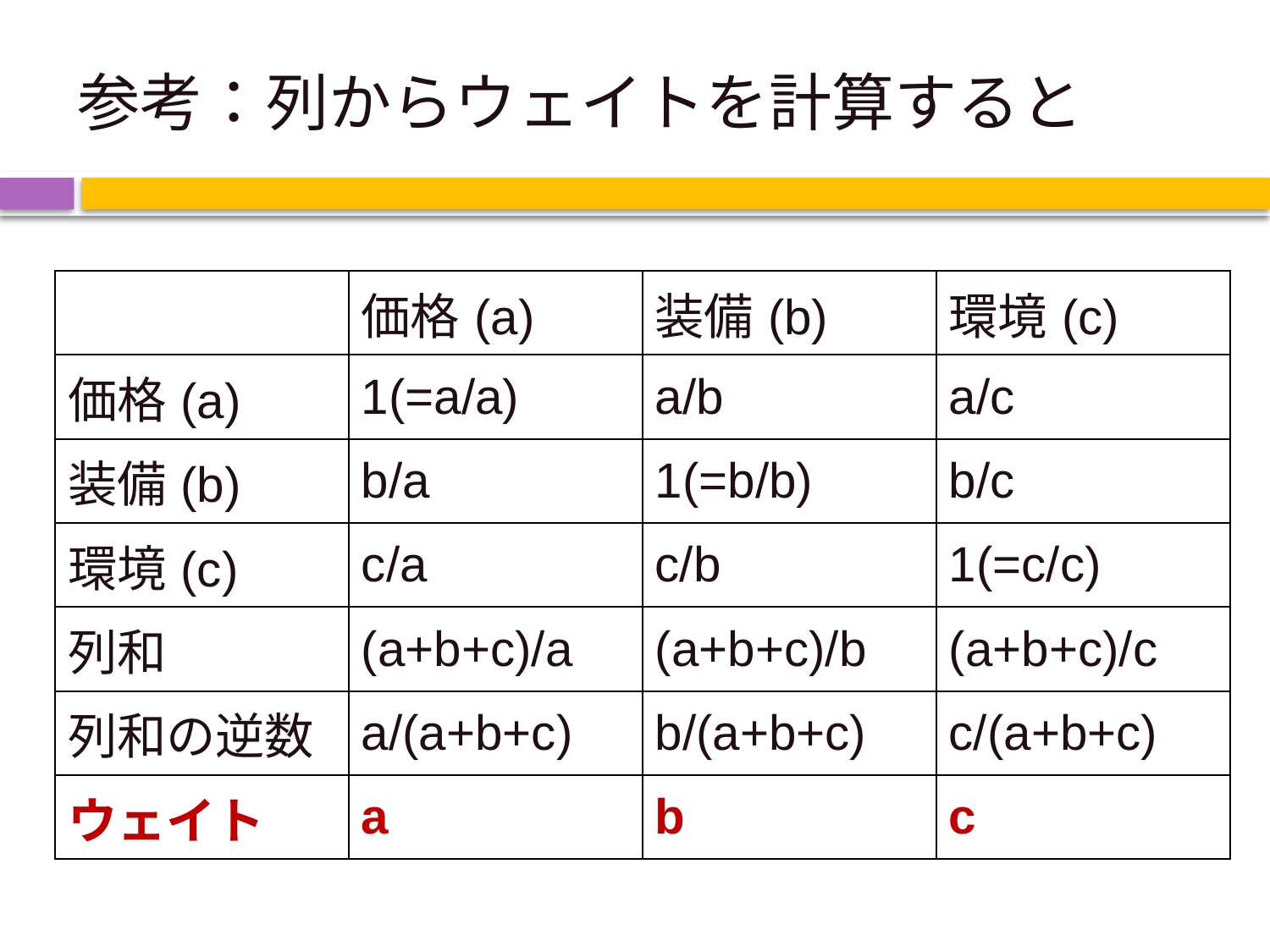

# 参考：列からウェイトを計算すると

|  | 価格(a) | 装備(b) | 環境(c) |
| --- | --- | --- | --- |
| 価格(a) | 1(=a/a) | a/b | a/c |
| 装備(b) | b/a | 1(=b/b) | b/c |
| 環境(c) | c/a | c/b | 1(=c/c) |
| 列和 | (a+b+c)/a | (a+b+c)/b | (a+b+c)/c |
| 列和の逆数 | a/(a+b+c) | b/(a+b+c) | c/(a+b+c) |
| ウェイト | a | b | c |